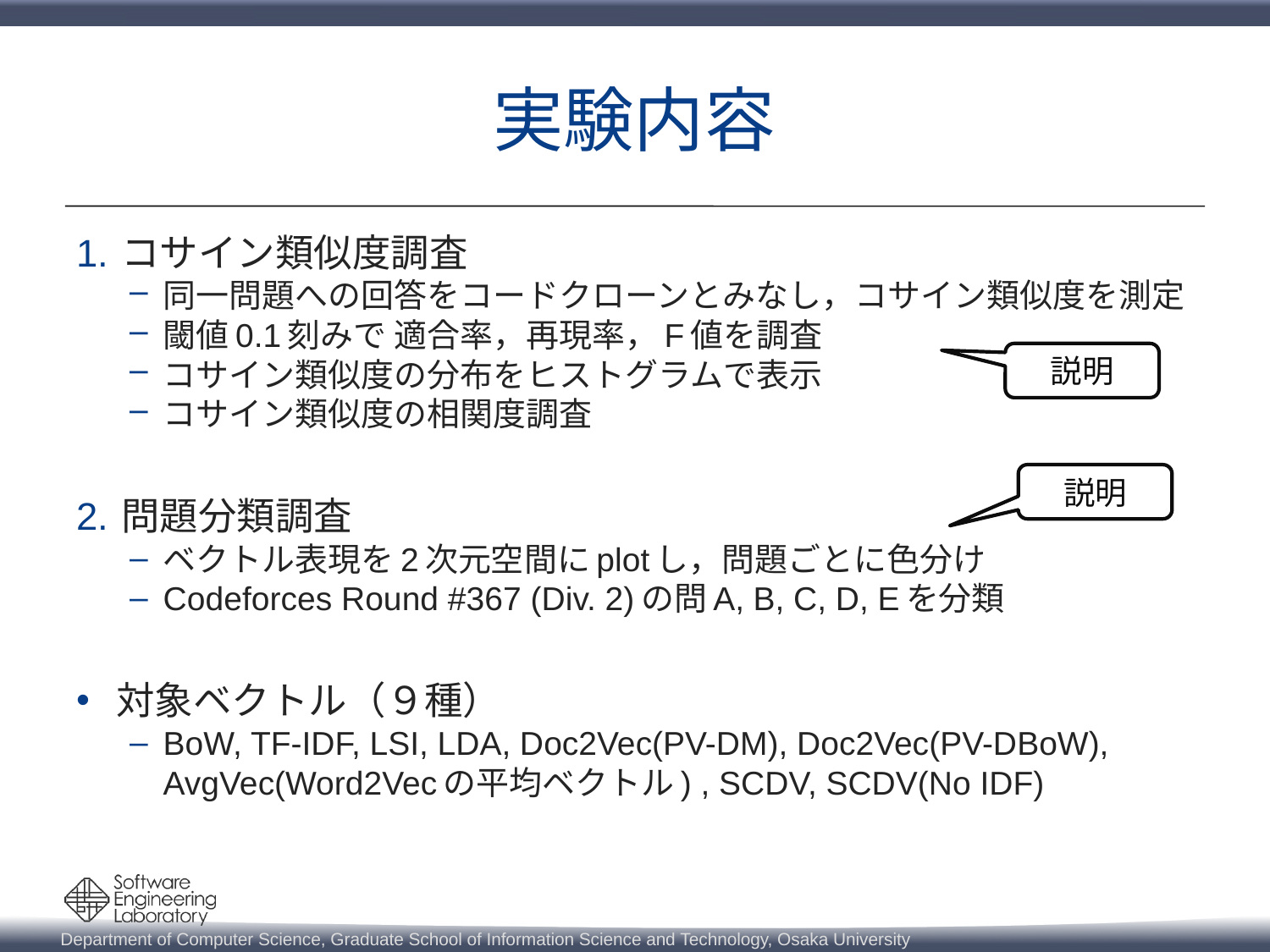

# 実験内容
コサイン類似度調査
同一問題への回答をコードクローンとみなし，コサイン類似度を測定
閾値0.1刻みで 適合率，再現率，F値を調査
コサイン類似度の分布をヒストグラムで表示
コサイン類似度の相関度調査

問題分類調査
ベクトル表現を2次元空間にplotし，問題ごとに色分け
Codeforces Round #367 (Div. 2)の問A, B, C, D, Eを分類

対象ベクトル（９種）
BoW, TF-IDF, LSI, LDA, Doc2Vec(PV-DM), Doc2Vec(PV-DBoW), AvgVec(Word2Vecの平均ベクトル) , SCDV, SCDV(No IDF)
説明
説明